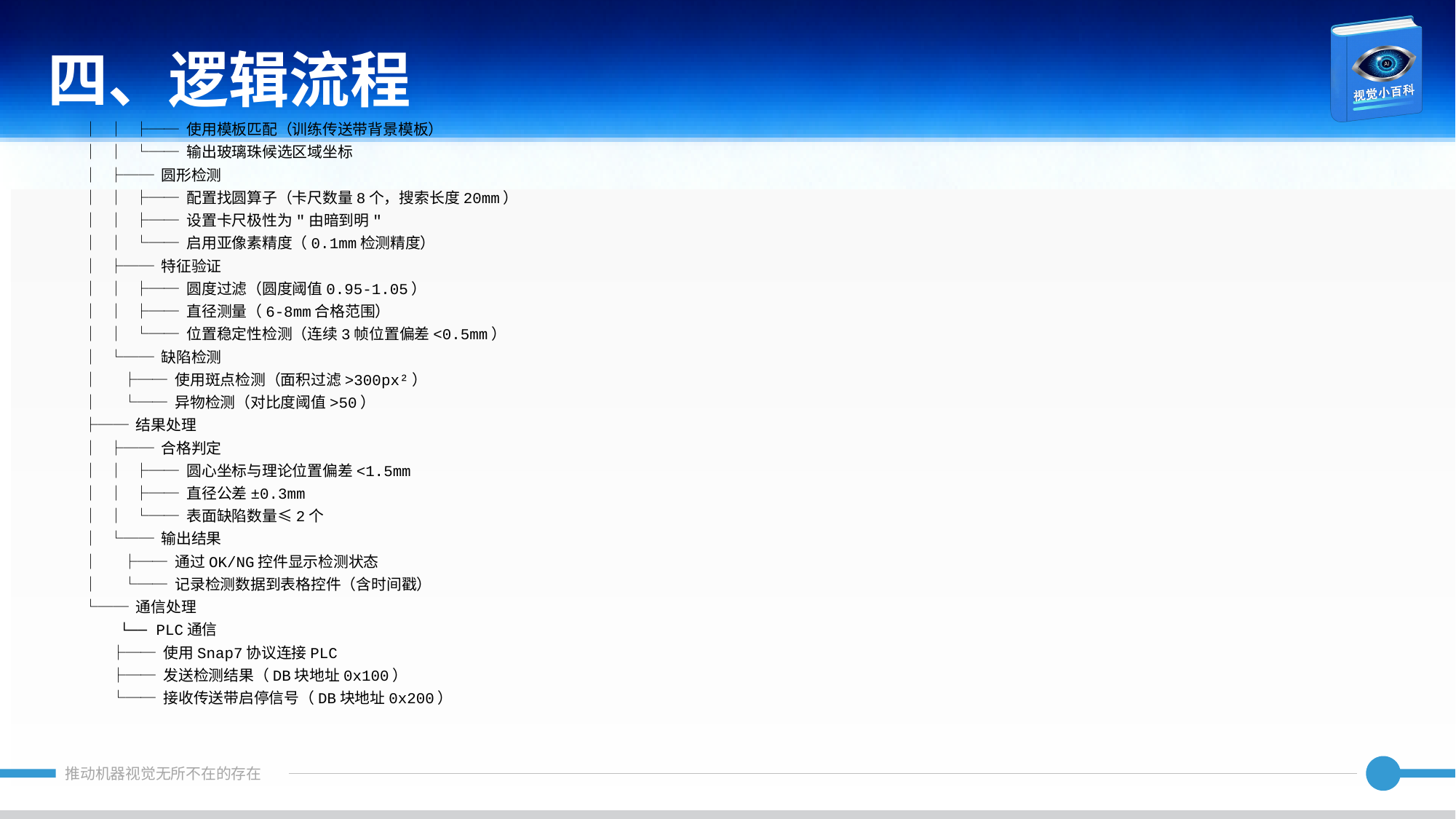

四、逻辑流程

│   │   ├── 使用模板匹配（训练传送带背景模板）
│   │   └── 输出玻璃珠候选区域坐标
│   ├── 圆形检测
│   │   ├── 配置找圆算子（卡尺数量8个，搜索长度20mm）
│   │   ├── 设置卡尺极性为"由暗到明"
│   │   └── 启用亚像素精度（0.1mm检测精度）
│   ├── 特征验证
│   │   ├── 圆度过滤（圆度阈值0.95-1.05）
│   │   ├── 直径测量（6-8mm合格范围）
│   │   └── 位置稳定性检测（连续3帧位置偏差<0.5mm）
│   └── 缺陷检测
│       ├── 使用斑点检测（面积过滤>300px²）
│       └── 异物检测（对比度阈值>50）
├── 结果处理
│   ├── 合格判定
│   │   ├── 圆心坐标与理论位置偏差<1.5mm
│   │   ├── 直径公差±0.3mm
│   │   └── 表面缺陷数量≤2个
│   └── 输出结果
│       ├── 通过OK/NG控件显示检测状态
│       └── 记录检测数据到表格控件（含时间戳）
└── 通信处理
    └── PLC通信
        ├── 使用Snap7协议连接PLC
        ├── 发送检测结果（DB块地址0x100）
        └── 接收传送带启停信号（DB块地址0x200）
10